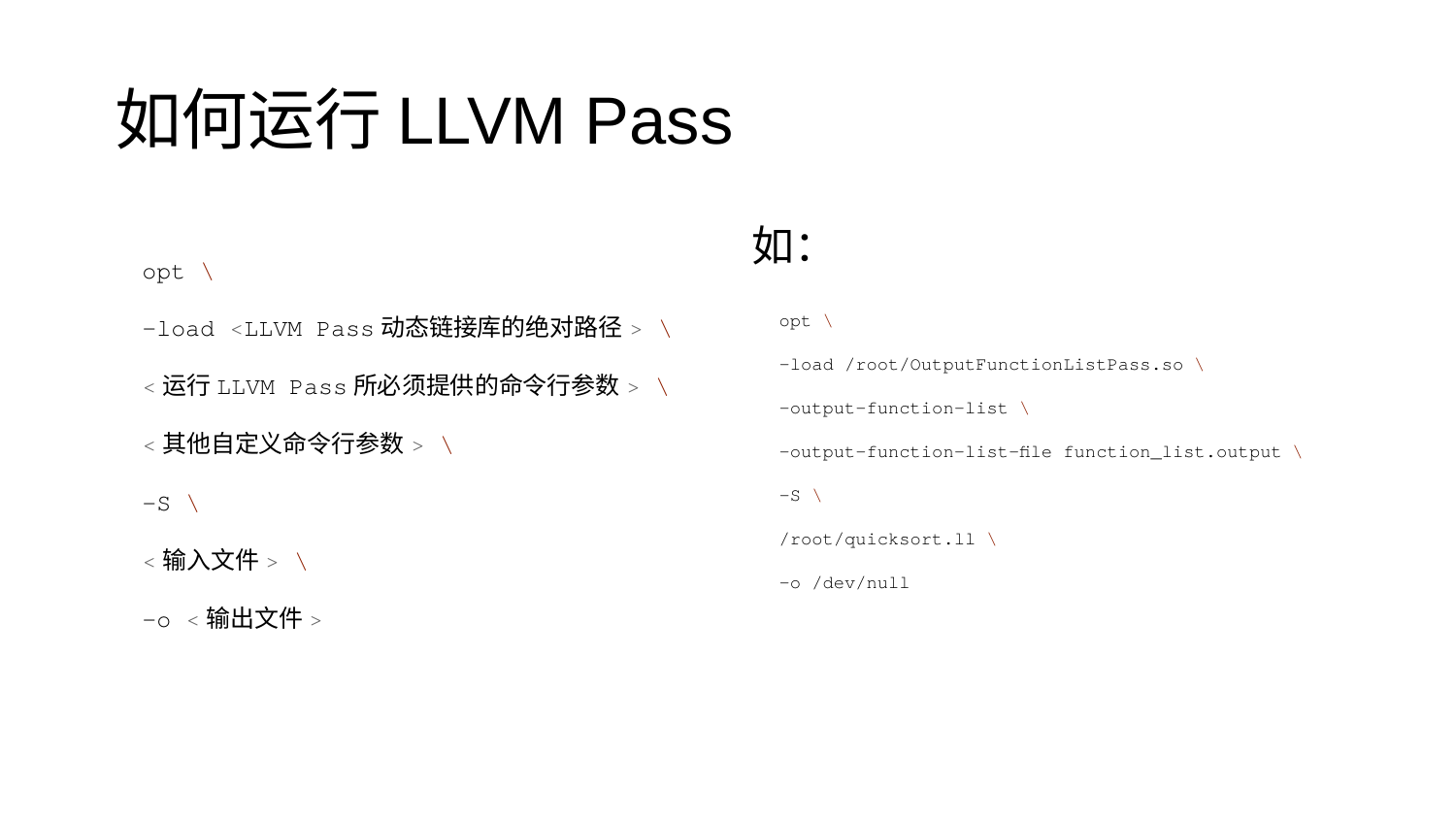

# 如何运行LLVM Pass
opt \
-load <LLVM Pass动态链接库的绝对路径> \
<运行LLVM Pass所必须提供的命令行参数> \
<其他自定义命令行参数> \
-S \
<输入文件> \
-o <输出文件>
如：
opt \
-load /root/OutputFunctionListPass.so \
-output-function-list \
-output-function-list-file function_list.output \
-S \
/root/quicksort.ll \
-o /dev/null